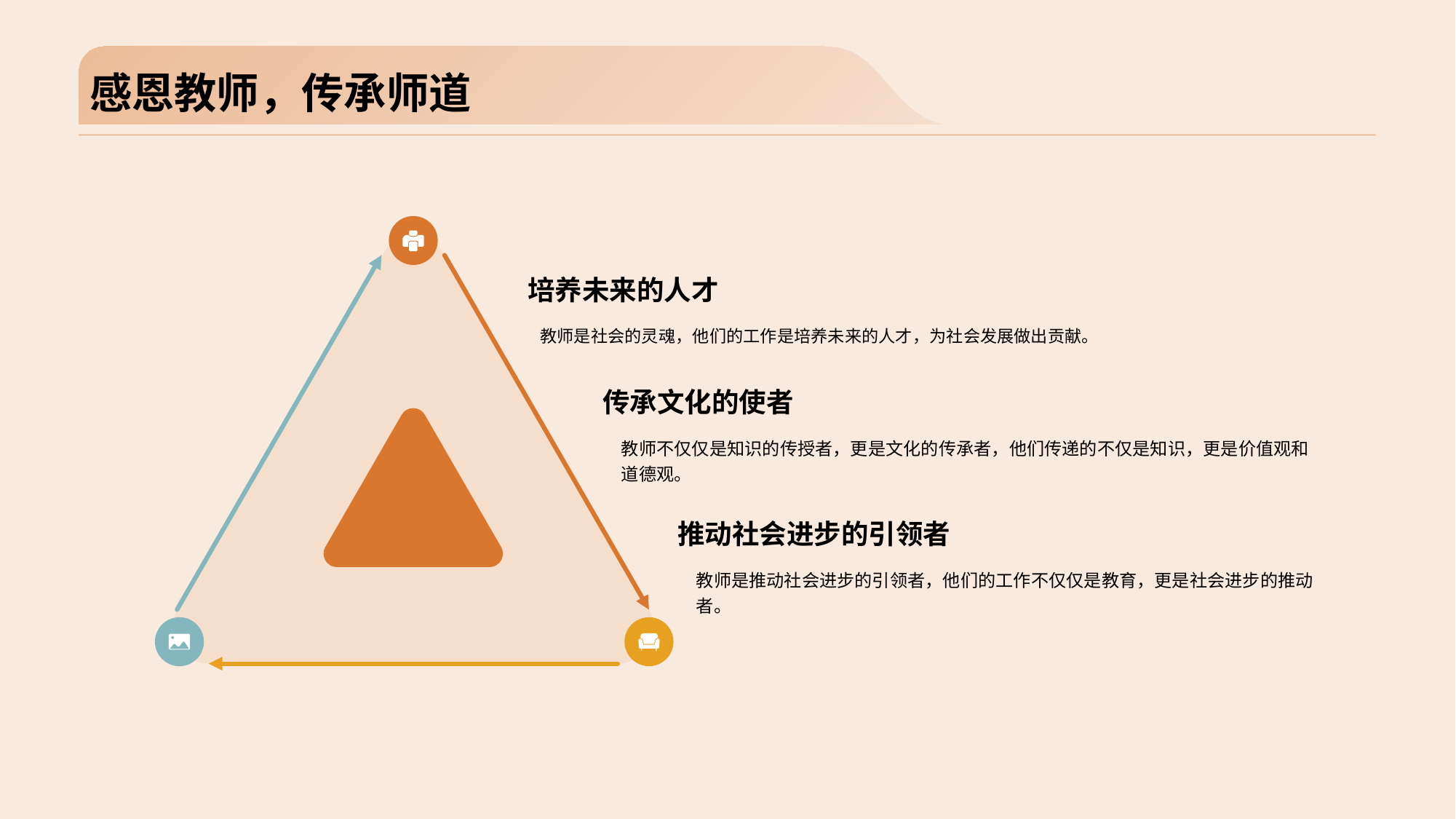

# 感恩教师，传承师道

培养未来的人才
教师是社会的灵魂，他们的工作是培养未来的人才，为社会发展做出贡献。
传承文化的使者
教师不仅仅是知识的传授者，更是文化的传承者，他们传递的不仅是知识，更是价值观和道德观。
推动社会进步的引领者
教师是推动社会进步的引领者，他们的工作不仅仅是教育，更是社会进步的推动者。